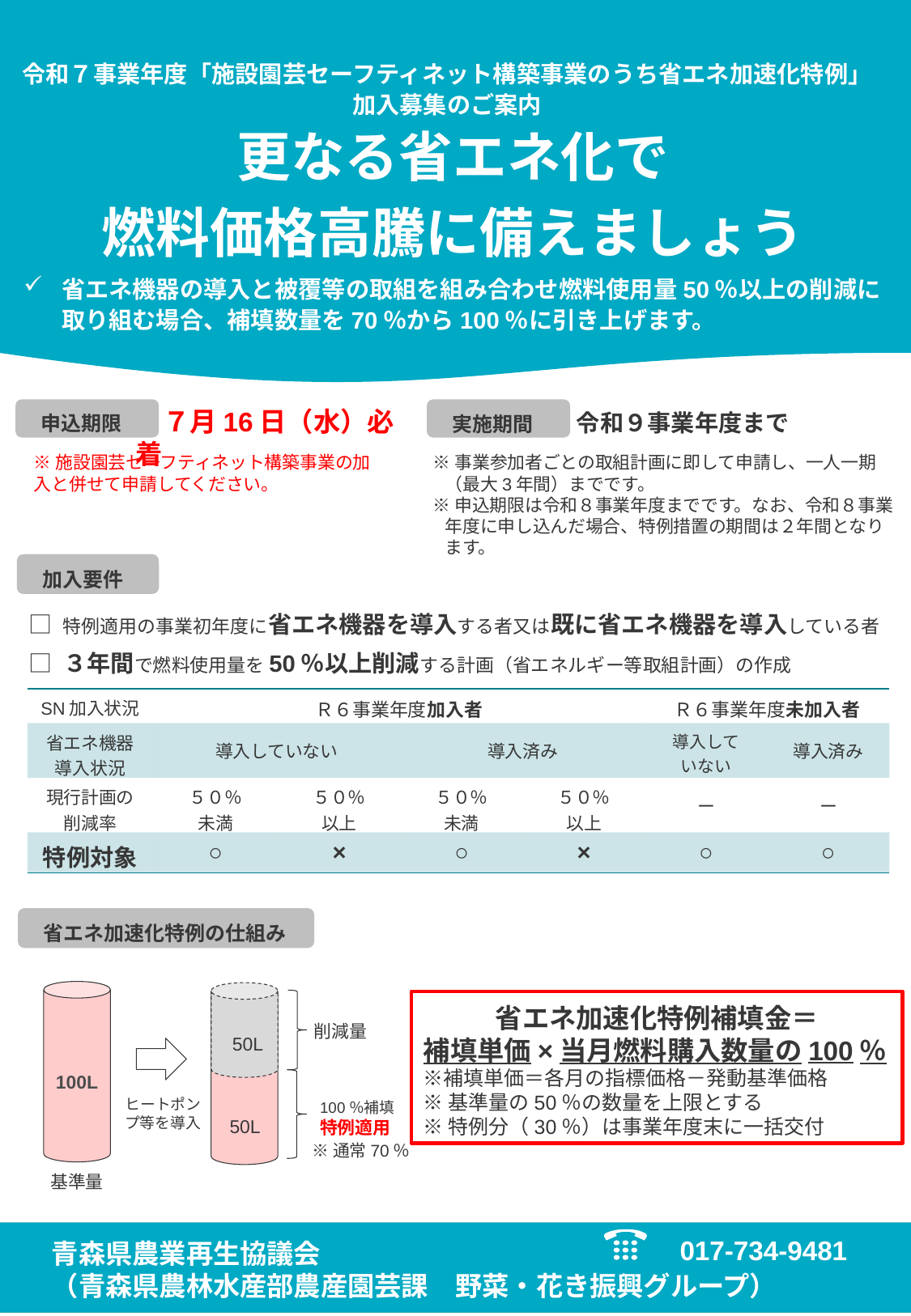

# 令和７事業年度「施設園芸セーフティネット構築事業のうち省エネ加速化特例」加入募集のご案内
更なる省エネ化で
燃料価格高騰に備えましょう

省エネ機器の導入と被覆等の取組を組み合わせ燃料使用量50％以上の削減に取り組む場合、補填数量を70％から100％に引き上げます。

　７月16日（水）必着
申込期限
実施期間
令和９事業年度まで
※施設園芸セーフティネット構築事業の加入と併せて申請してください。
※事業参加者ごとの取組計画に即して申請し、一人一期（最大3年間）までです。
※申込期限は令和８事業年度までです。なお、令和８事業年度に申し込んだ場合、特例措置の期間は２年間となります。
加入要件
□ 特例適用の事業初年度に省エネ機器を導入する者又は既に省エネ機器を導入している者
□ ３年間で燃料使用量を50％以上削減する計画（省エネルギー等取組計画）の作成
| SN加入状況 | Ｒ６事業年度加入者 |  |  |  | Ｒ６事業年度未加入者 |  |
| --- | --- | --- | --- | --- | --- | --- |
| 省エネ機器 導入状況 | 導入していない |  | 導入済み |  | 導入して いない | 導入済み |
| 現行計画の 削減率 | ５０％ 未満 | ５０％ 以上 | ５０％ 未満 | ５０％ 以上 | ー | ー |
| 特例対象 | ○ | × | ○ | × | ○ | ○ |
省エネ加速化特例の仕組み
100L

省エネ加速化特例補填金＝
補填単価×当月燃料購入数量の100％※補填単価＝各月の指標価格－発動基準価格
※基準量の50％の数量を上限とする
※特例分（30％）は事業年度末に一括交付
削減量
50L

ヒートポンプ等を導入
100％補填
特例適用
50L
※通常70％
基準量
017-734-9481

03-3593-6496

青森県農業再生協議会
（青森県農林水産部農産園芸課　野菜・花き振興グループ）

（一社）日本施設園芸協会
03-3667-1631